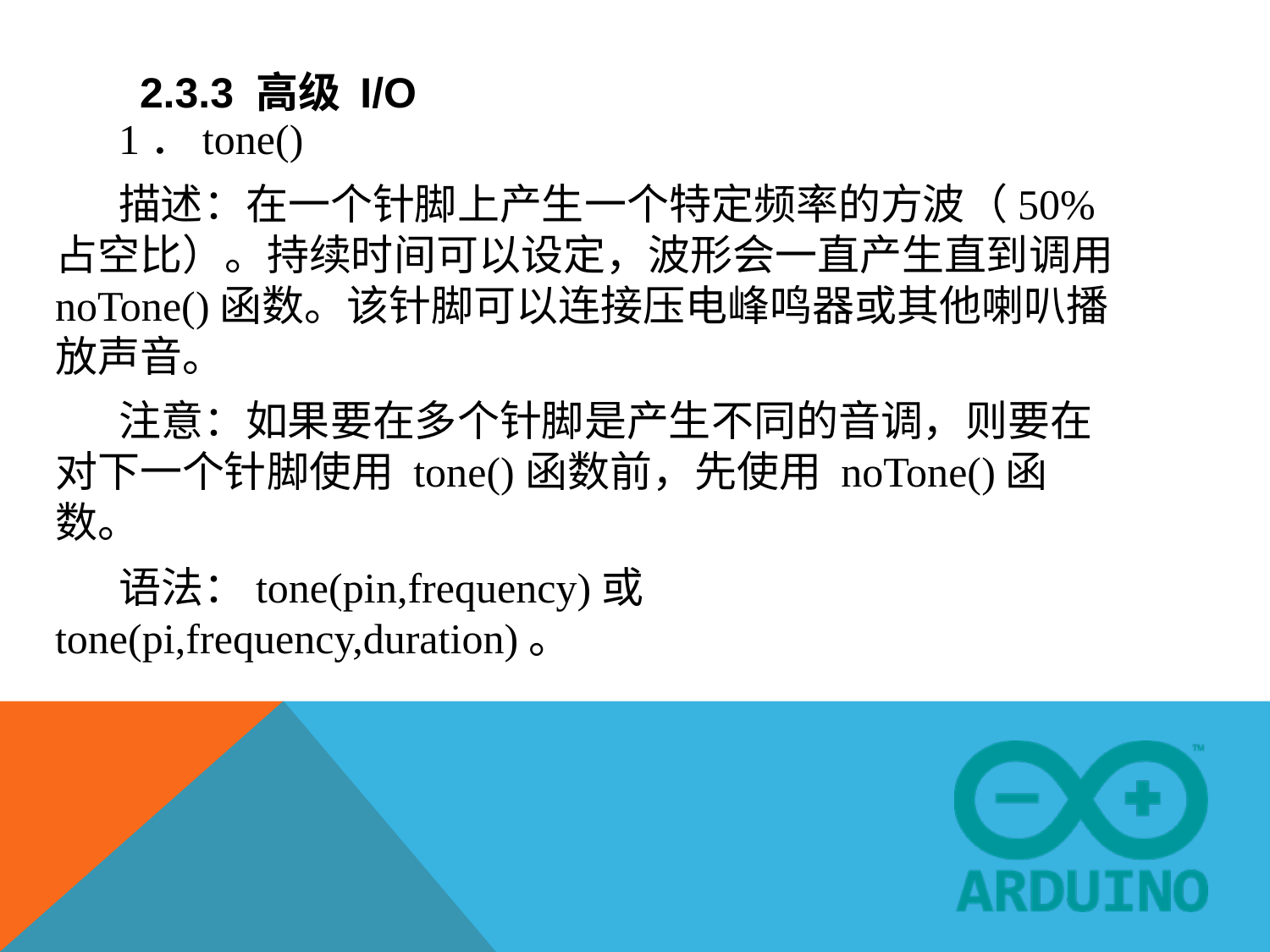

# 2.3.3 高级 I/O
1．tone()
描述：在一个针脚上产生一个特定频率的方波（50% 占空比）。持续时间可以设定，波形会一直产生直到调用 noTone()函数。该针脚可以连接压电峰鸣器或其他喇叭播放声音。
注意：如果要在多个针脚是产生不同的音调，则要在对下一个针脚使用 tone()函数前，先使用 noTone()函数。
语法：tone(pin,frequency)或 tone(pi,frequency,duration)。